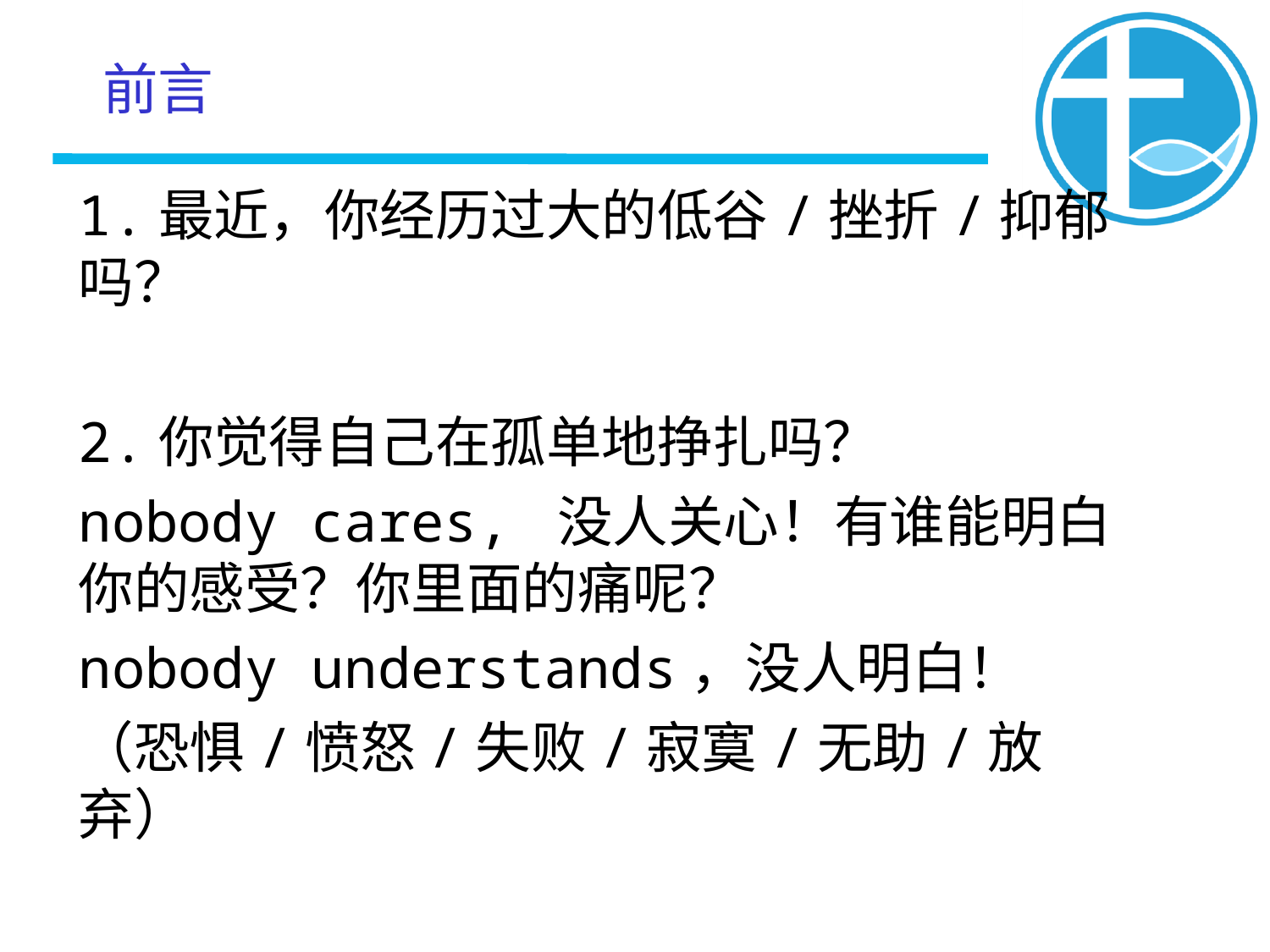

# 前言
1.最近，你经历过大的低谷/挫折/抑郁吗？

2.你觉得自己在孤单地挣扎吗？
nobody cares, 没人关心！有谁能明白你的感受？你里面的痛呢？
nobody understands，没人明白！
（恐惧/愤怒/失败/寂寞/无助/放弃）